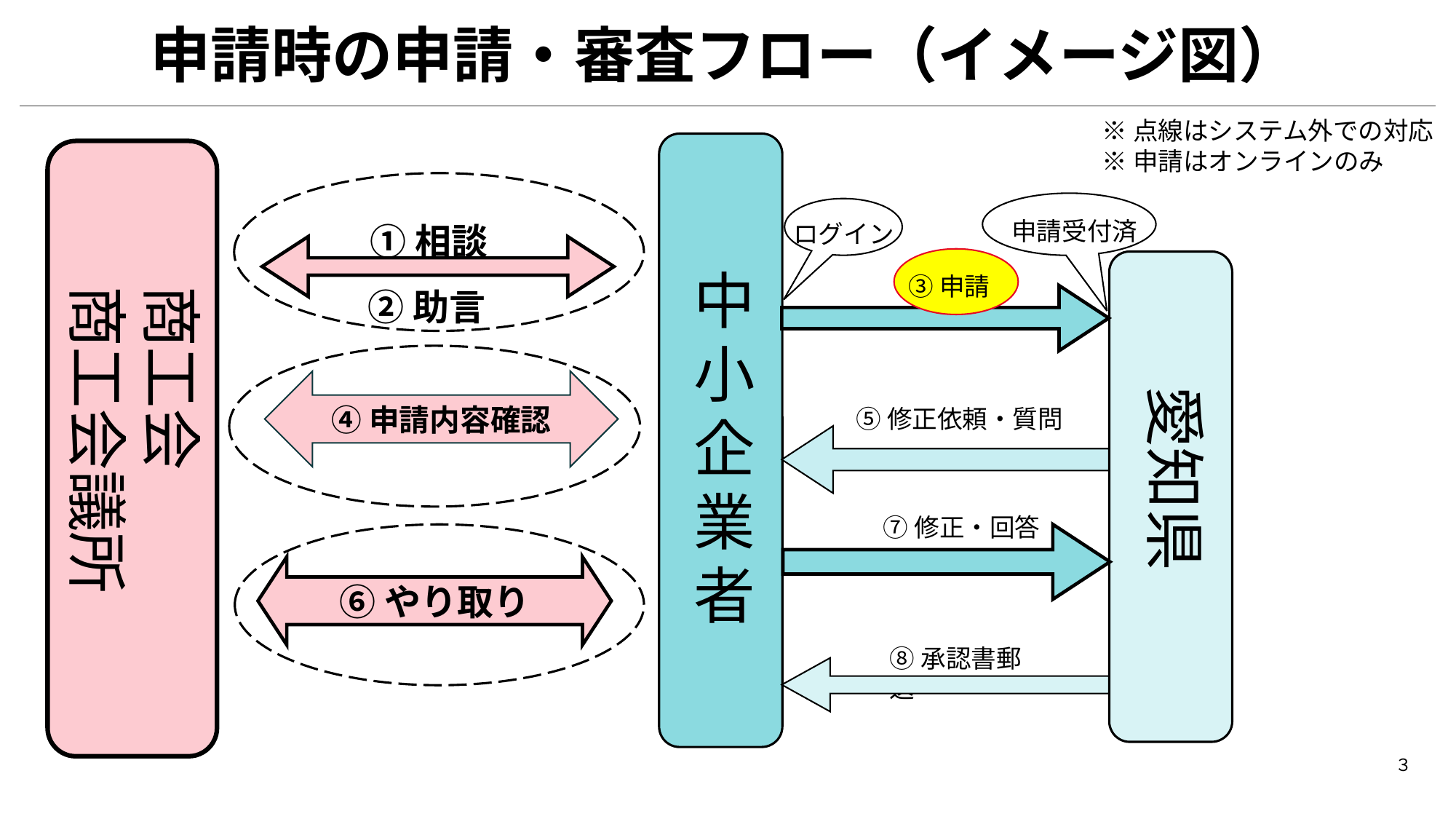

申請時の申請・審査フロー（イメージ図）
※点線はシステム外での対応
※申請はオンラインのみ

申請受付済
ログイン
①相談

中小企業者
③申請
商工会
商工会議所
②助言

④申請内容確認
愛知県
⑤修正依頼・質問

⑦修正・回答

⑥やり取り

➇承認書郵送

３
3